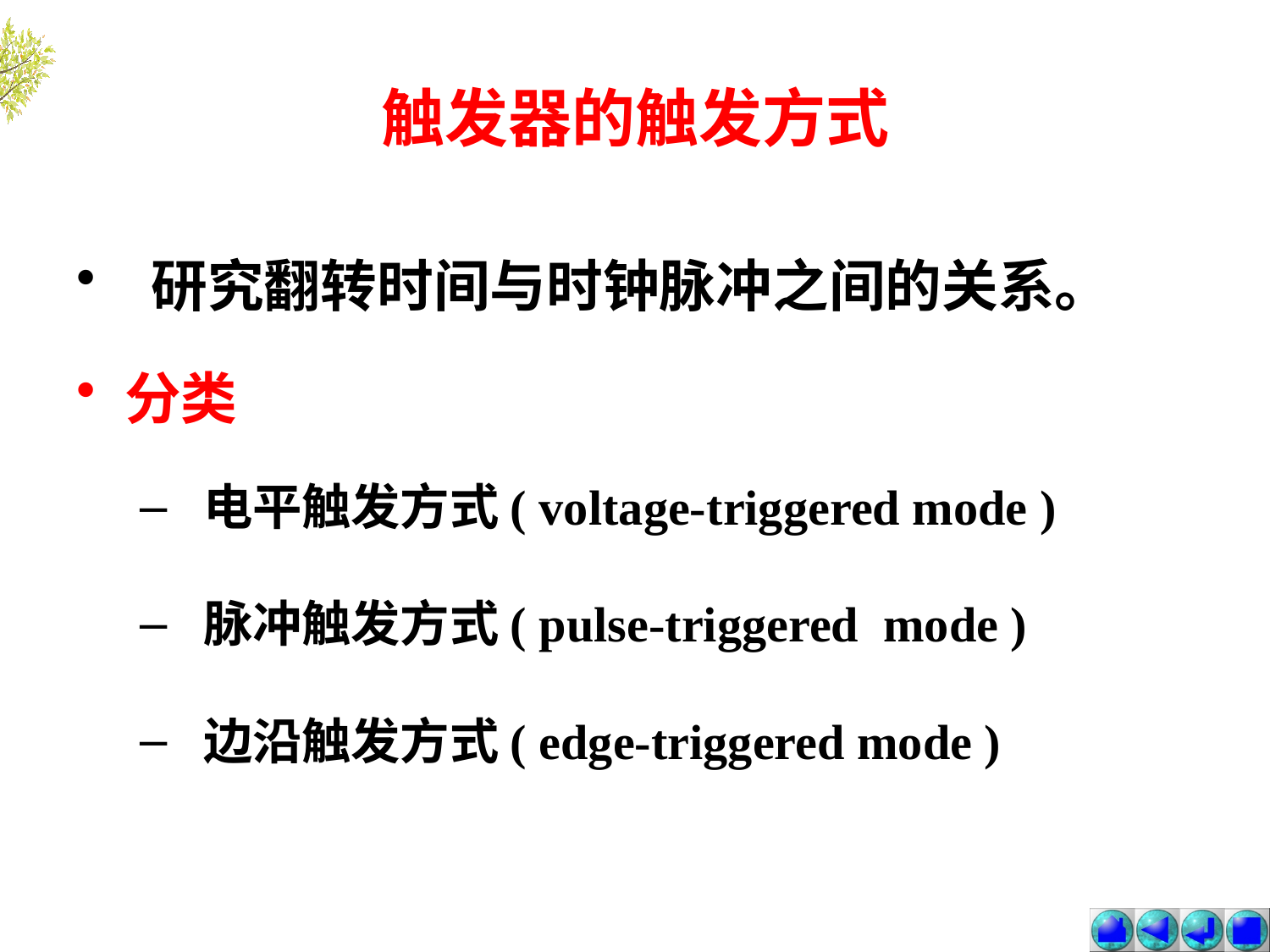

触发器的触发方式
 研究翻转时间与时钟脉冲之间的关系。
分类
 电平触发方式 ( voltage-triggered mode )
 脉冲触发方式 ( pulse-triggered  mode )
 边沿触发方式 ( edge-triggered mode )